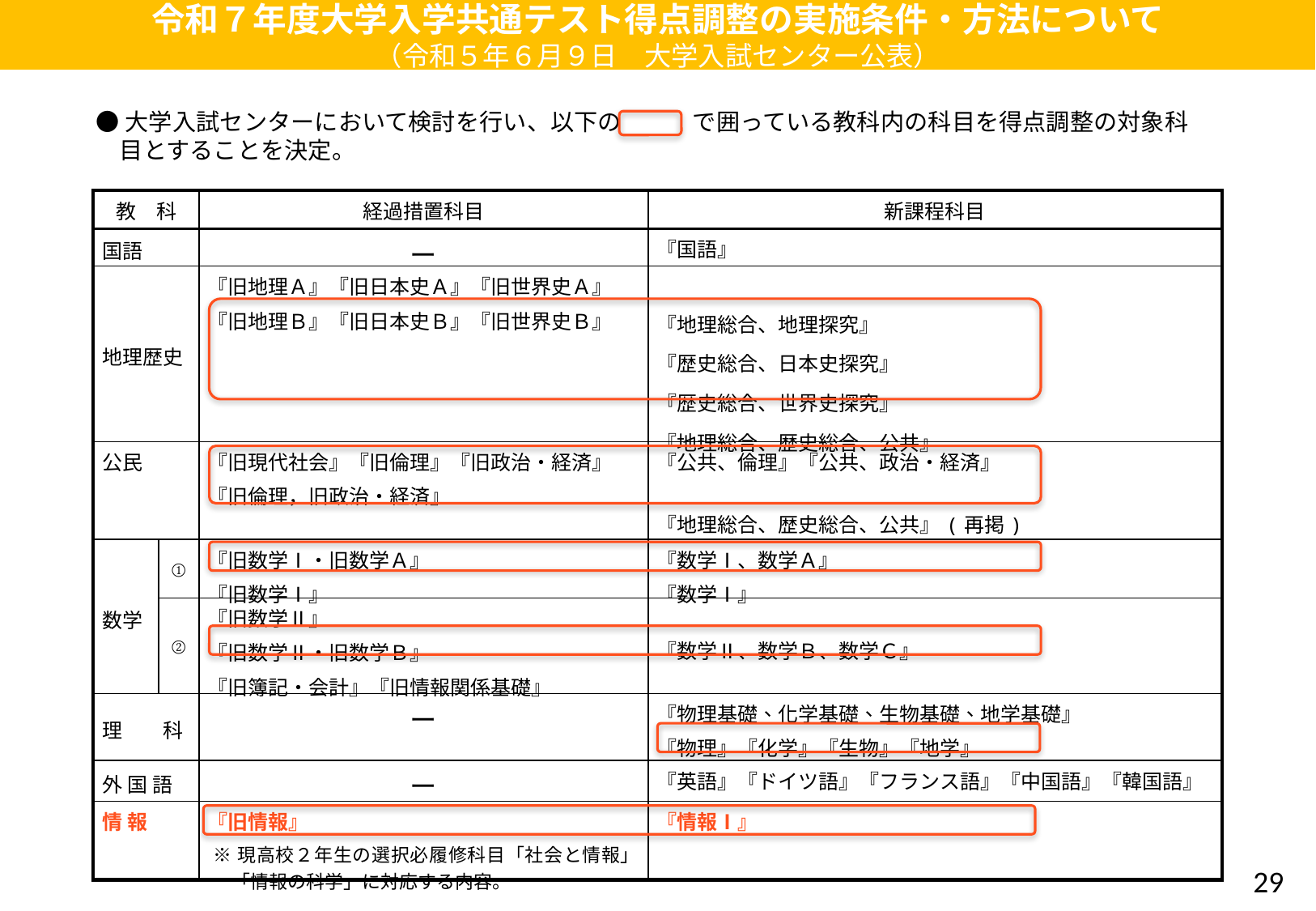

令和７年度大学入学共通テスト得点調整の実施条件・方法について
（令和５年６月９日　大学入試センター公表）
●大学入試センターにおいて検討を行い、以下の　　　で囲っている教科内の科目を得点調整の対象科目とすることを決定。

| 教　科 |  | 経過措置科目 | 新課程科目 |
| --- | --- | --- | --- |
| 国語 |  | ー | 『国語』 |
| 地理歴史 |  | 『旧地理Ａ』『旧日本史Ａ』『旧世界史Ａ』 『旧地理Ｂ』『旧日本史Ｂ』『旧世界史Ｂ』 | 『地理総合、地理探究』 『歴史総合、日本史探究』 『歴史総合、世界史探究』 『地理総合、歴史総合、公共』 |
| 公民 |  | 『旧現代社会』『旧倫理』『旧政治・経済』 『旧倫理，旧政治・経済』 | 『公共、倫理』『公共、政治・経済』 『地理総合、歴史総合、公共』(再掲) |
| 数学 | ① | 『旧数学Ⅰ・旧数学Ａ』 『旧数学Ⅰ』 | 『数学Ⅰ、数学Ａ』 『数学Ⅰ』 |
|  | ② | 『旧数学Ⅱ』 『旧数学Ⅱ・旧数学Ｂ』 『旧簿記・会計』『旧情報関係基礎』 | 『数学Ⅱ、数学Ｂ、数学Ｃ』 |
| 理　　科 |  | ー | 『物理基礎、化学基礎、生物基礎、地学基礎』 『物理』『化学』『生物』『地学』 |
| 外国語 |  | ー | 『英語』『ドイツ語』『フランス語』『中国語』『韓国語』 |
| 情報 |  | 『旧情報』 ※現高校２年生の選択必履修科目「社会と情報」「情報の科学」に対応する内容。 | 『情報Ⅰ』 |

29